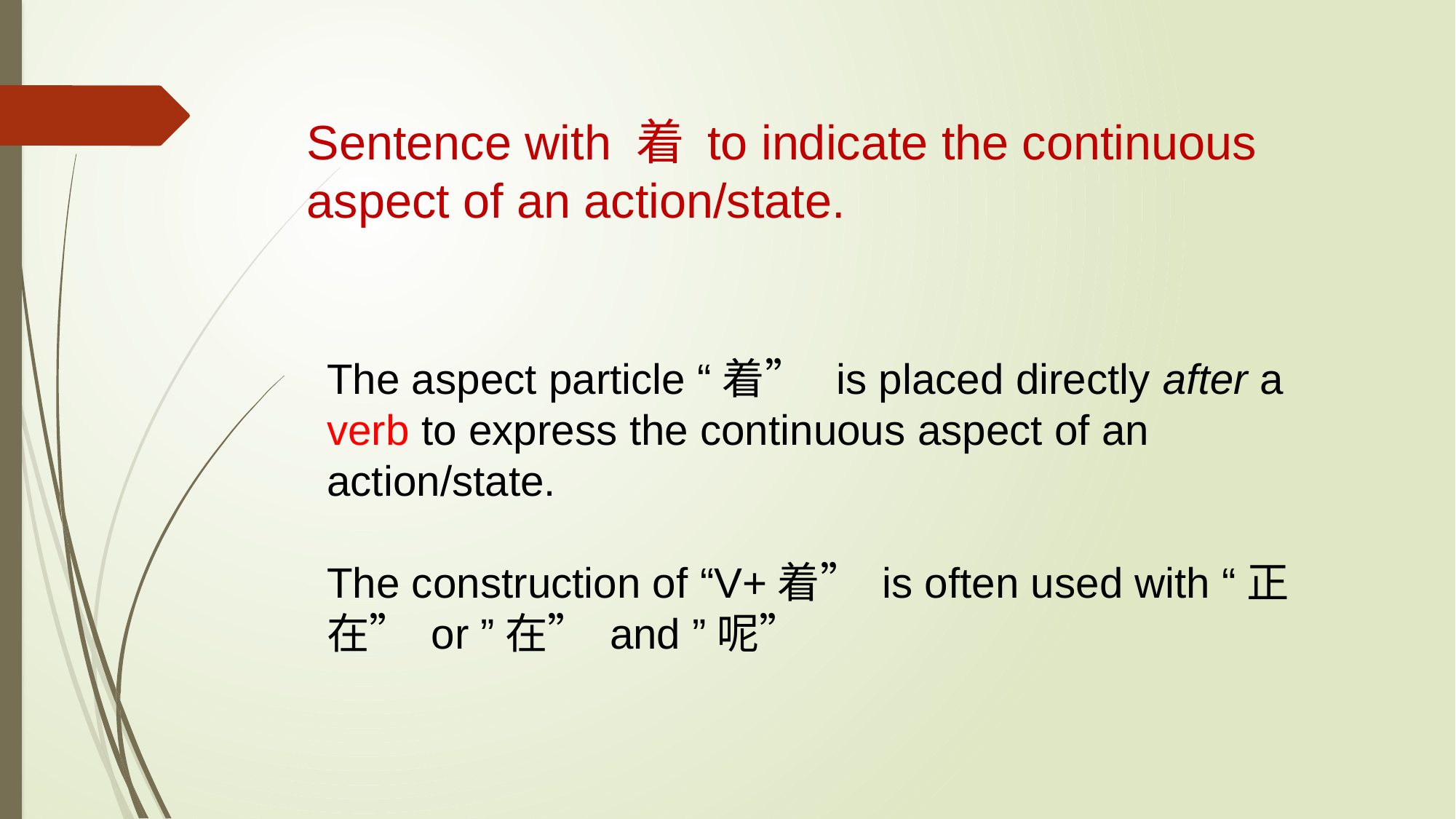

Sentence with 着 to indicate the continuous aspect of an action/state.
The aspect particle “着”  is placed directly after a verb to express the continuous aspect of an action/state.

The construction of “V+着” is often used with “正在” or ”在” and ”呢”